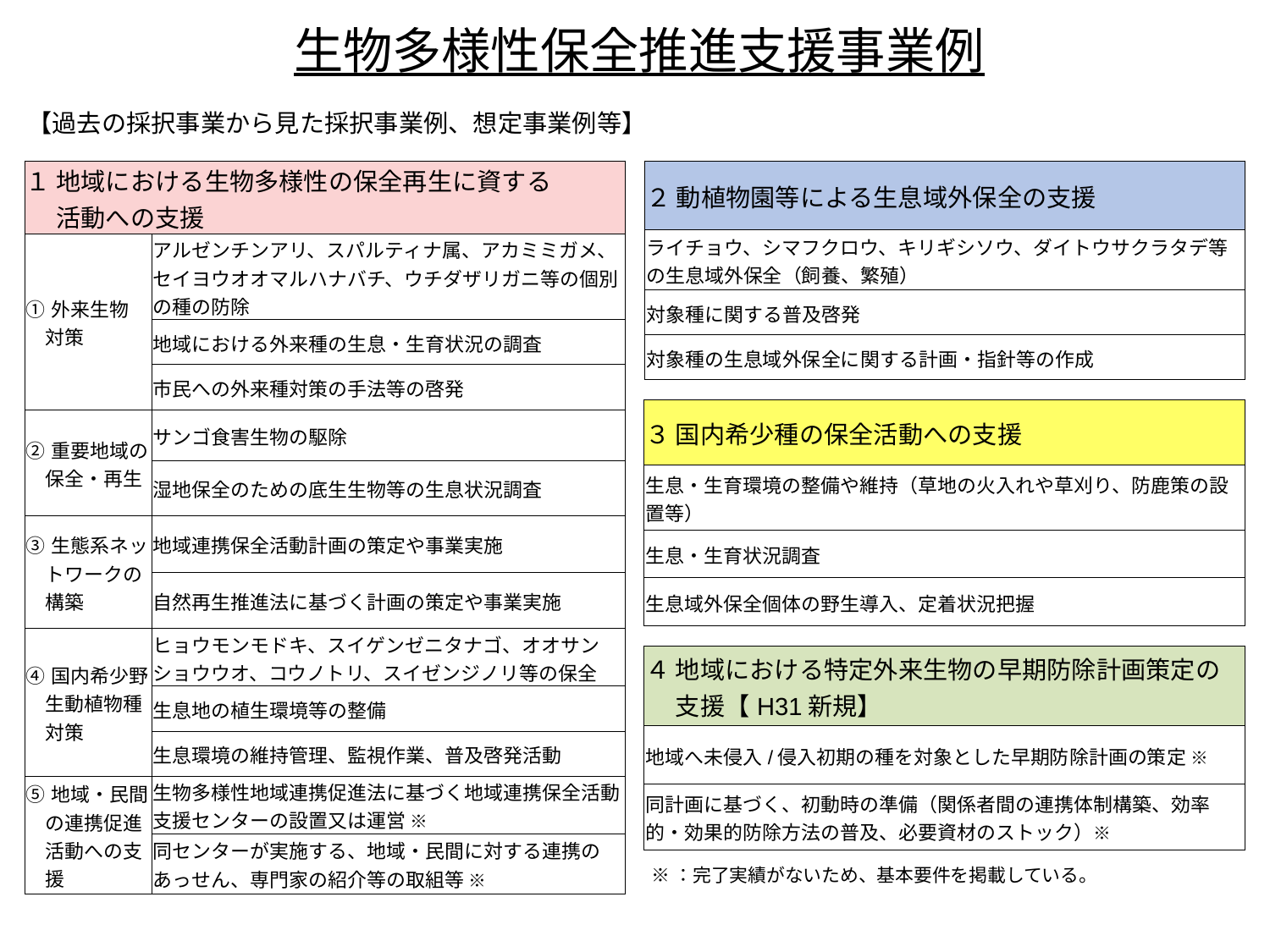

生物多様性保全推進支援事業例
【過去の採択事業から見た採択事業例、想定事業例等】
| ２ 動植物園等による生息域外保全の支援 |
| --- |
| ライチョウ、シマフクロウ、キリギシソウ、ダイトウサクラタデ等の生息域外保全（飼養、繁殖） |
| 対象種に関する普及啓発 |
| 対象種の生息域外保全に関する計画・指針等の作成 |
| １ 地域における生物多様性の保全再生に資する 　 活動への支援 |  |
| --- | --- |
| ①外来生物 　対策 | アルゼンチンアリ、スパルティナ属、アカミミガメ、セイヨウオオマルハナバチ、ウチダザリガニ等の個別の種の防除 |
|  | 地域における外来種の生息・生育状況の調査 |
|  | 市民への外来種対策の手法等の啓発 |
| ②重要地域の 　保全・再生 | サンゴ食害生物の駆除 |
|  | 湿地保全のための底生生物等の生息状況調査 |
| ③生態系ネッ 　トワークの 　構築 | 地域連携保全活動計画の策定や事業実施 |
|  | 自然再生推進法に基づく計画の策定や事業実施 |
| ④国内希少野 　生動植物種 　対策 | ヒョウモンモドキ、スイゲンゼニタナゴ、オオサンショウウオ、コウノトリ、スイゼンジノリ等の保全 |
|  | 生息地の植生環境等の整備 |
|  | 生息環境の維持管理、監視作業、普及啓発活動 |
| ⑤地域・民間 　の連携促進 　活動への支 　援 | 生物多様性地域連携促進法に基づく地域連携保全活動支援センターの設置又は運営 ※ |
|  | 同センターが実施する、地域・民間に対する連携のあっせん、専門家の紹介等の取組等 ※ |
| ３ 国内希少種の保全活動への支援 |
| --- |
| 生息・生育環境の整備や維持（草地の火入れや草刈り、防鹿策の設置等） |
| 生息・生育状況調査 |
| 生息域外保全個体の野生導入、定着状況把握 |
| ４ 地域における特定外来生物の早期防除計画策定の 　 支援【H31新規】 |
| --- |
| 地域へ未侵入/侵入初期の種を対象とした早期防除計画の策定 ※ |
| 同計画に基づく、初動時の準備（関係者間の連携体制構築、効率的・効果的防除方法の普及、必要資材のストック）※ |
※：完了実績がないため、基本要件を掲載している。